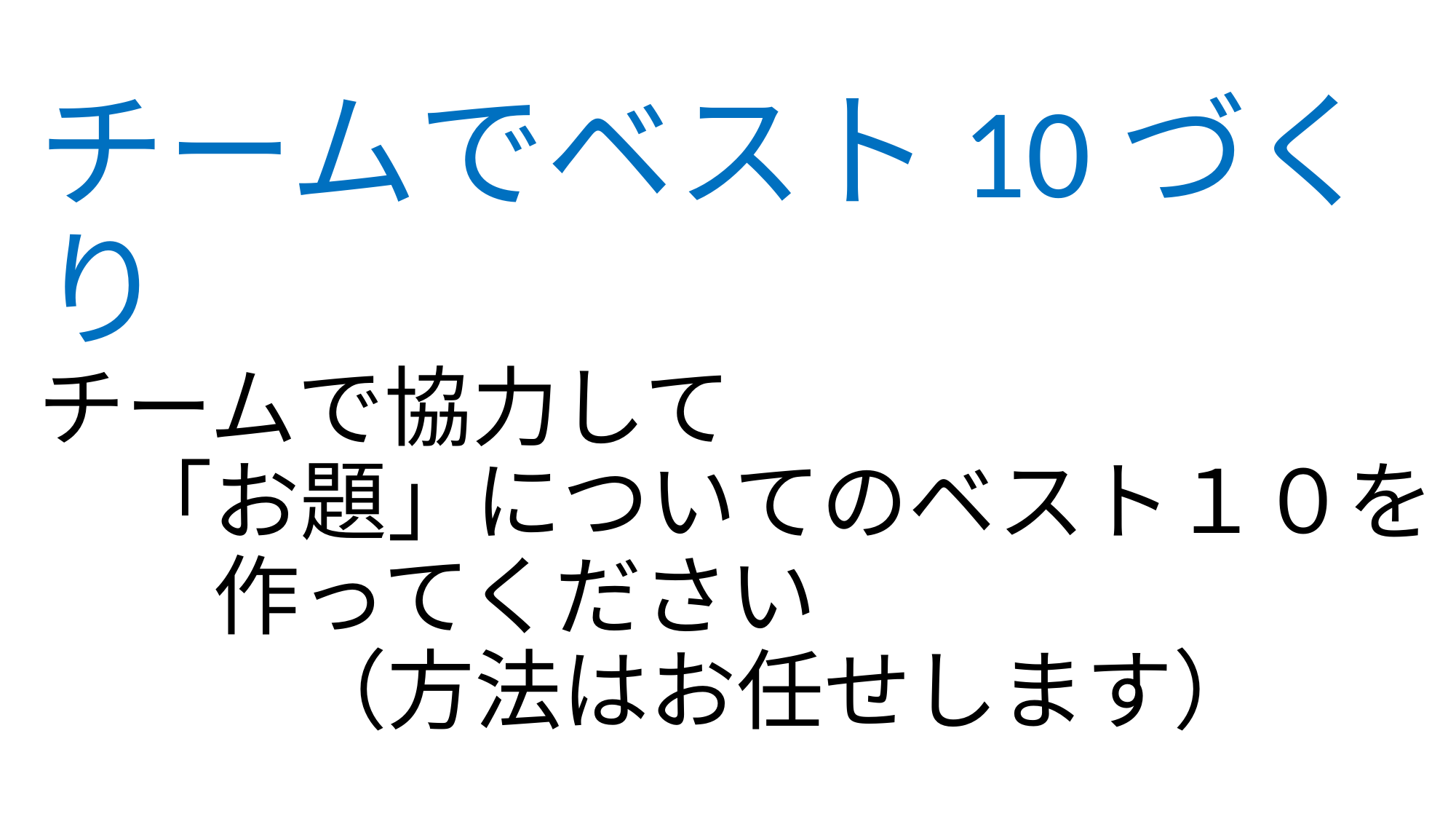

# チームでベスト10づくり チームで協力して 　「お題」についてのベスト１０を 　　作ってください 　　　（方法はお任せします）